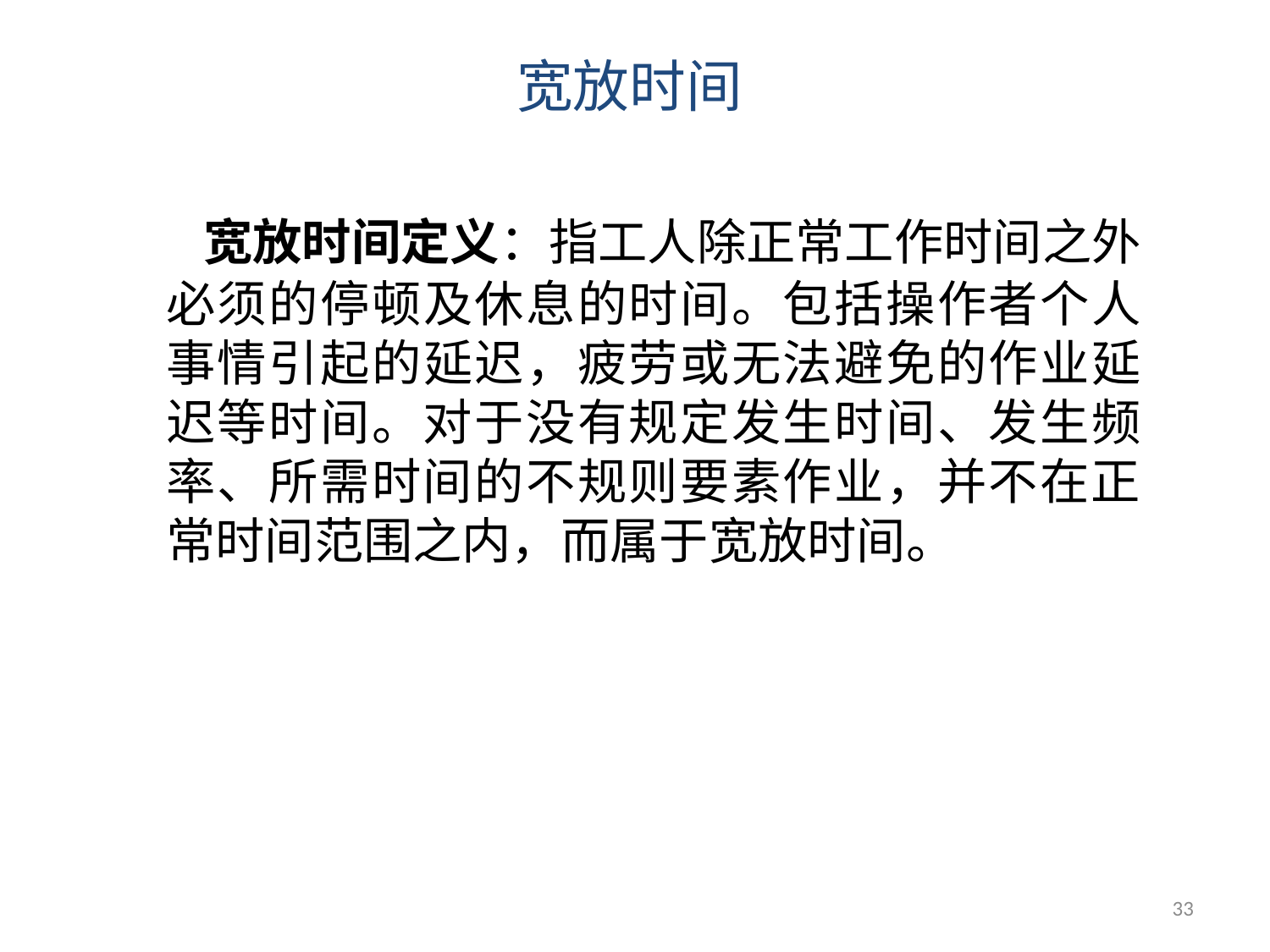

宽放时间
      宽放时间定义：指工人除正常工作时间之外必须的停顿及休息的时间。包括操作者个人事情引起的延迟，疲劳或无法避免的作业延迟等时间。对于没有规定发生时间、发生频率、所需时间的不规则要素作业，并不在正常时间范围之内，而属于宽放时间。

33